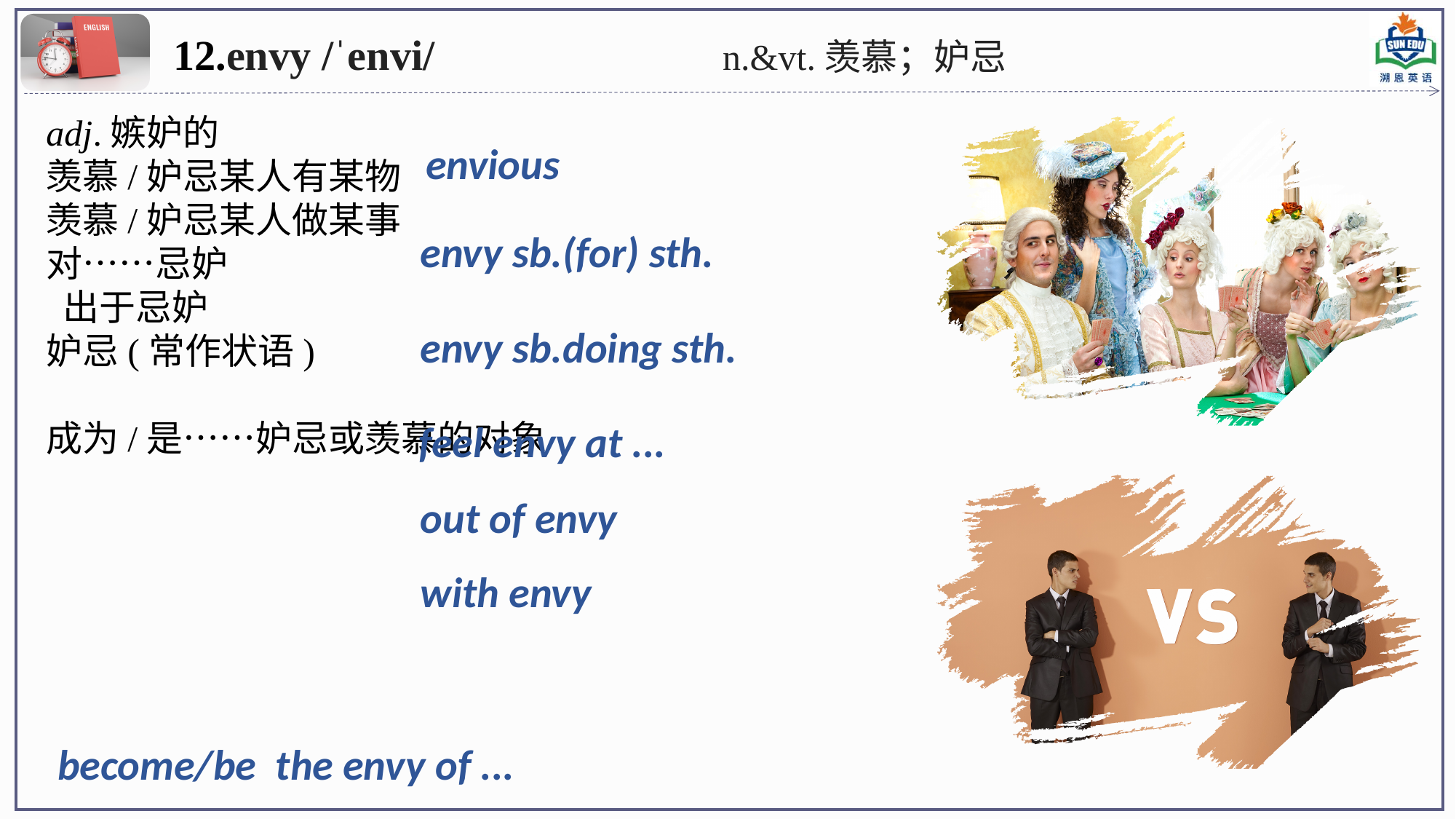

12.envy /ˈenvi/                               n.&vt.羡慕；妒忌
adj.嫉妒的羡慕/妒忌某人有某物　羡慕/妒忌某人做某事对……忌妒 出于忌妒妒忌(常作状语)成为/是……妒忌或羡慕的对象

envious
envy sb.(for) sth.
envy sb.doing sth.
feel envy at ...

out of envy
with envy
become/be  the envy of ...